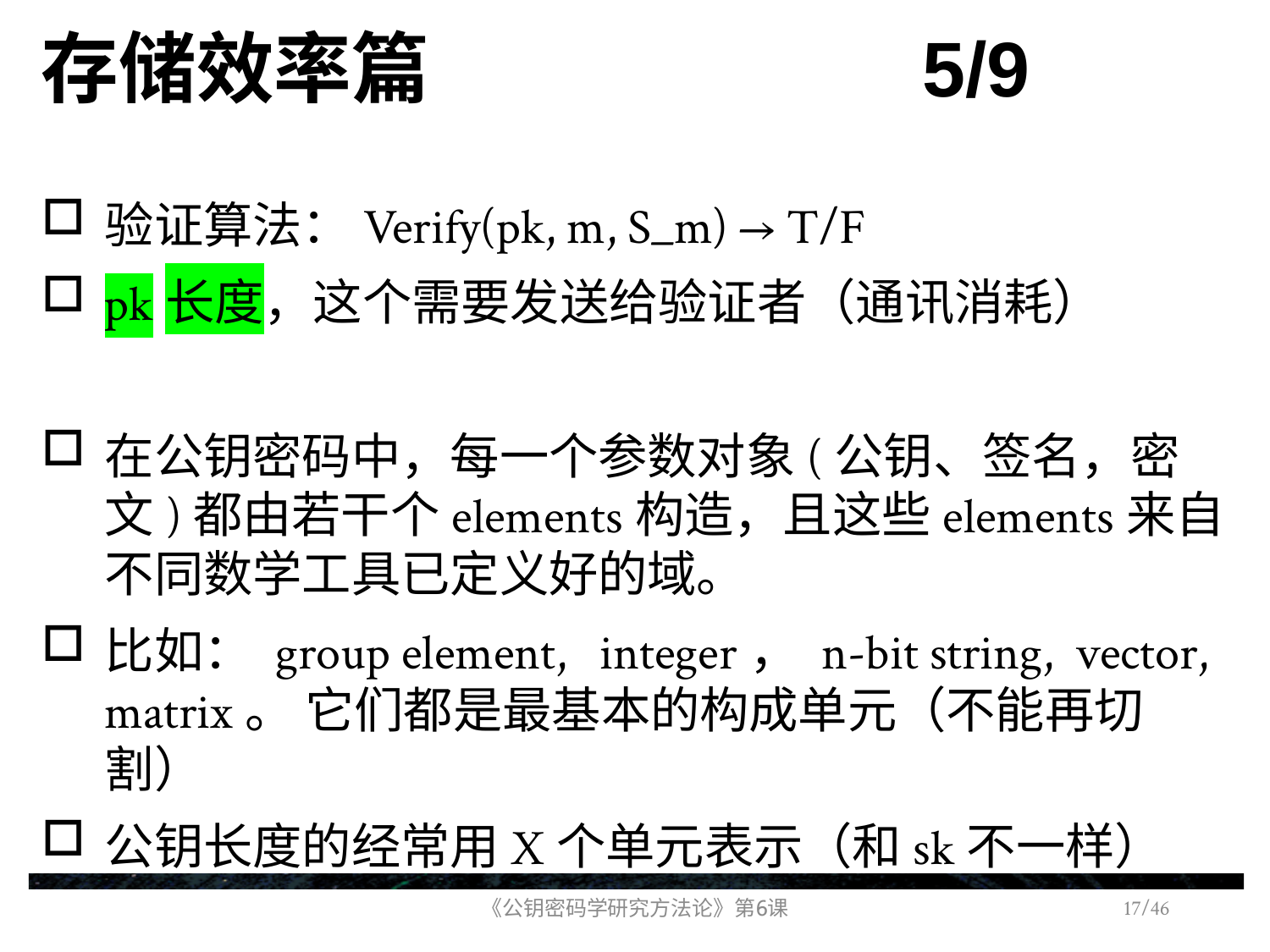

# 存储效率篇                           5/9
验证算法：Verify(pk, m, S_m) → T/F
pk长度，这个需要发送给验证者（通讯消耗）

在公钥密码中，每一个参数对象(公钥、签名，密文)都由若干个elements构造，且这些elements来自不同数学工具已定义好的域。
比如： group element,   integer， n-bit string,  vector, matrix。 它们都是最基本的构成单元（不能再切割）
公钥长度的经常用X个单元表示（和sk不一样）
《公钥密码学研究方法论》第6课
17/46